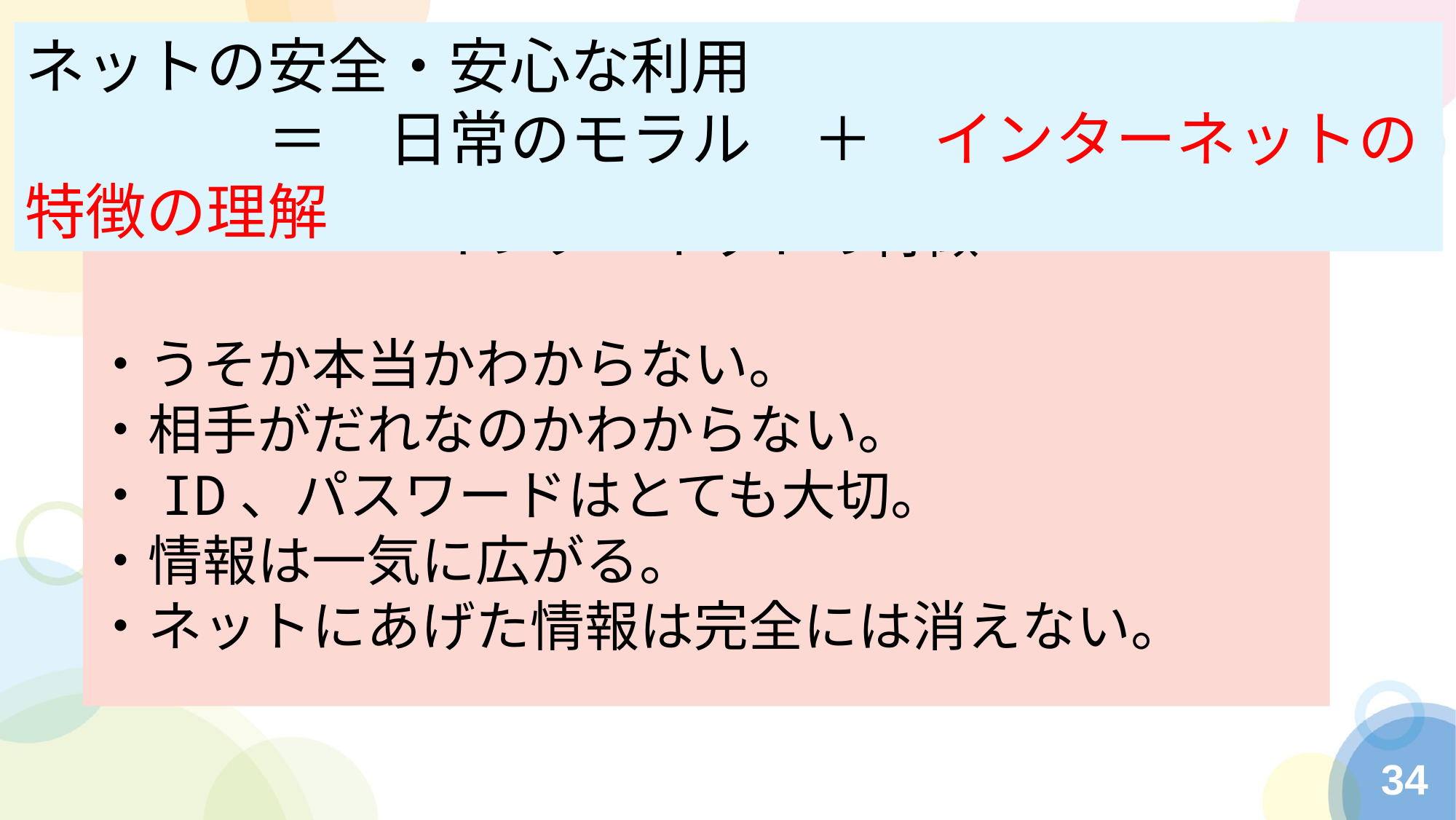

ネットの安全・安心な利用
　　　　＝　日常のモラル　＋　インターネットの特徴の理解
インターネットの特徴

・うそか本当かわからない。
・相手がだれなのかわからない。
・ID、パスワードはとても大切。
・情報は一気に広がる。
・ネットにあげた情報は完全には消えない。

34